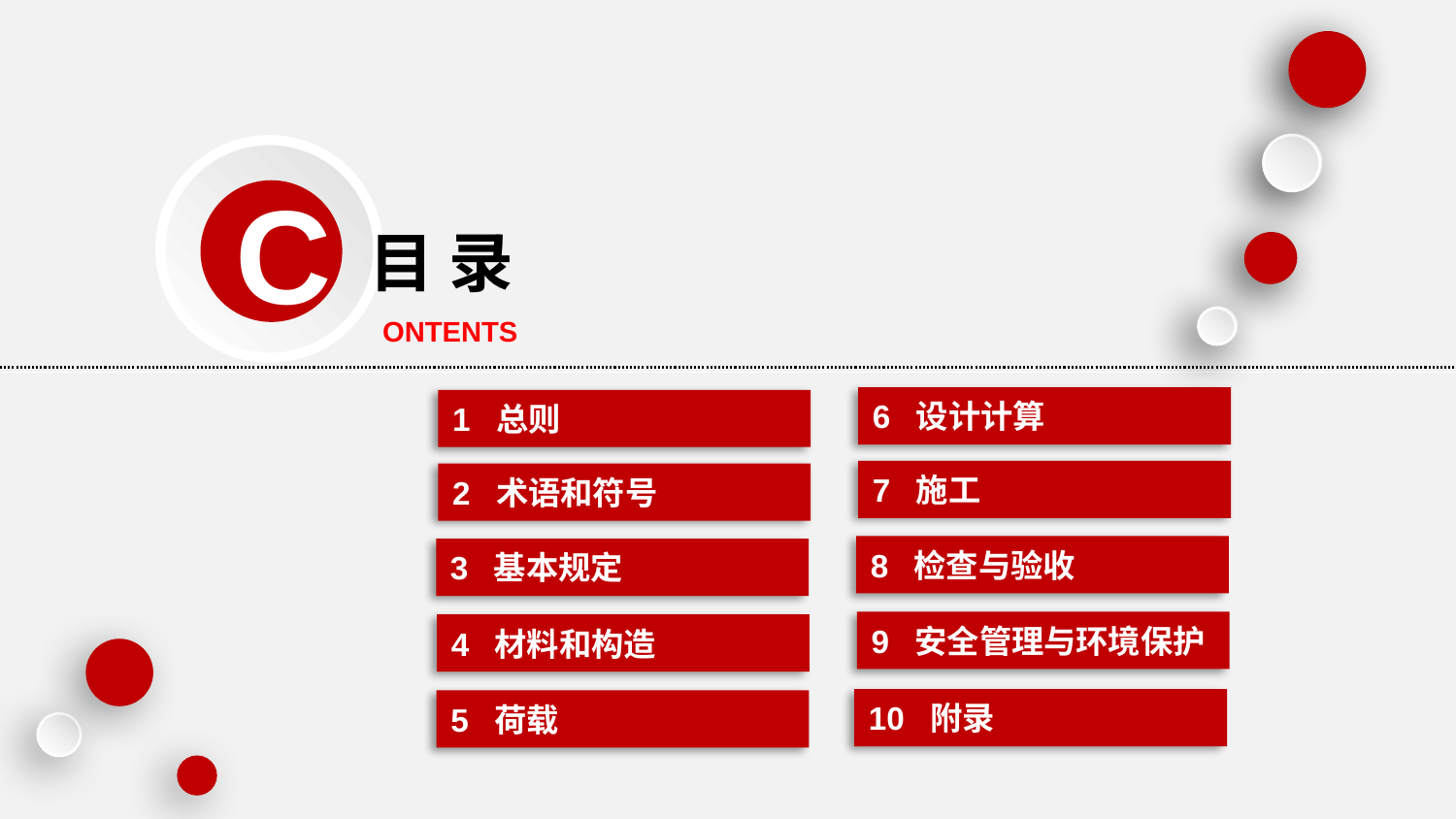

C
目 录

ONTENTS

6  设计计算
1  总则
7  施工
2  术语和符号
8  检查与验收
3  基本规定
9  安全管理与环境保护
4  材料和构造

10  附录
5  荷载